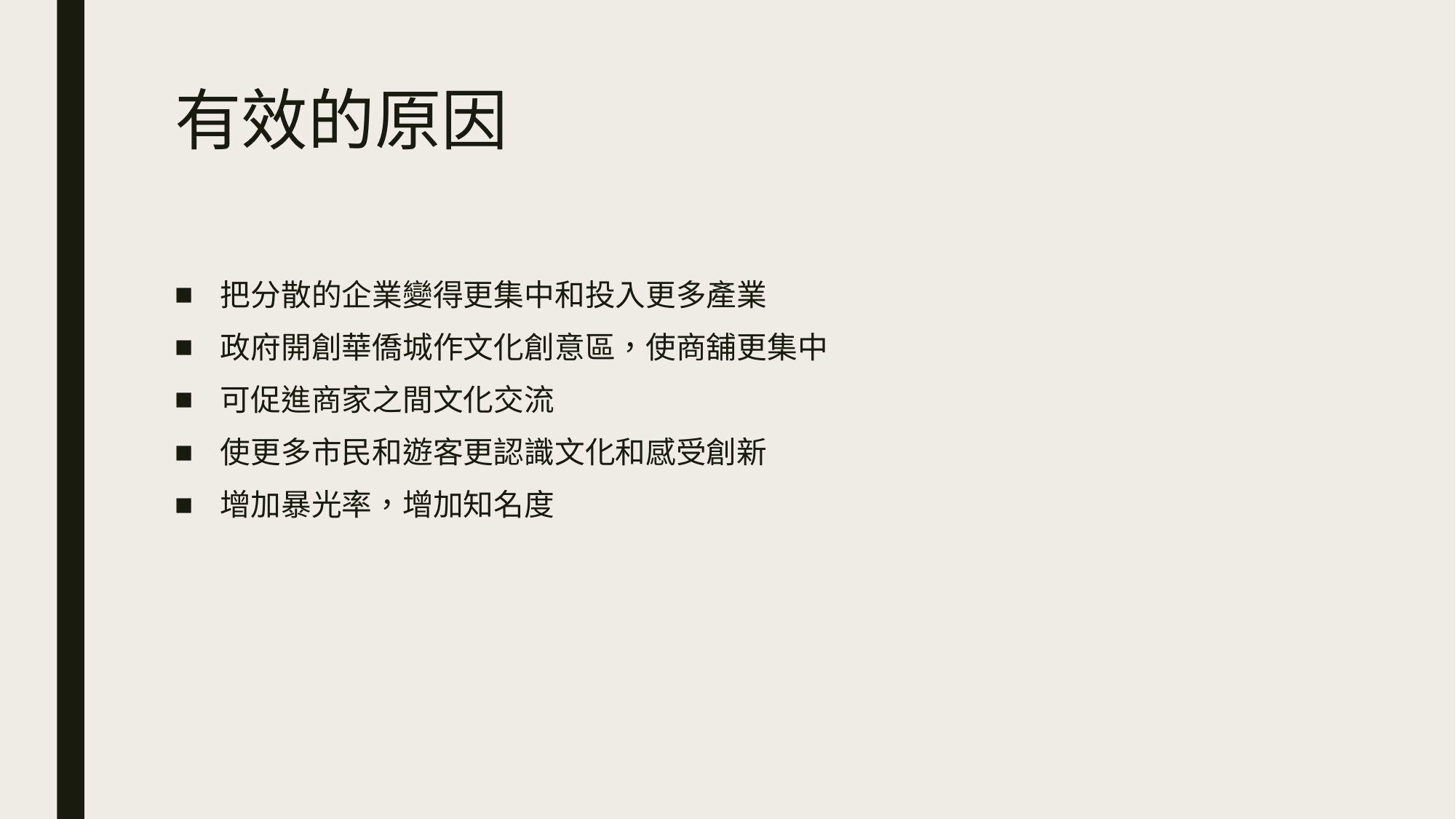

# 有效的原因
把分散的企業變得更集中和投入更多產業
政府開創華僑城作文化創意區，使商舖更集中
可促進商家之間文化交流
使更多市民和遊客更認識文化和感受創新
增加暴光率，增加知名度